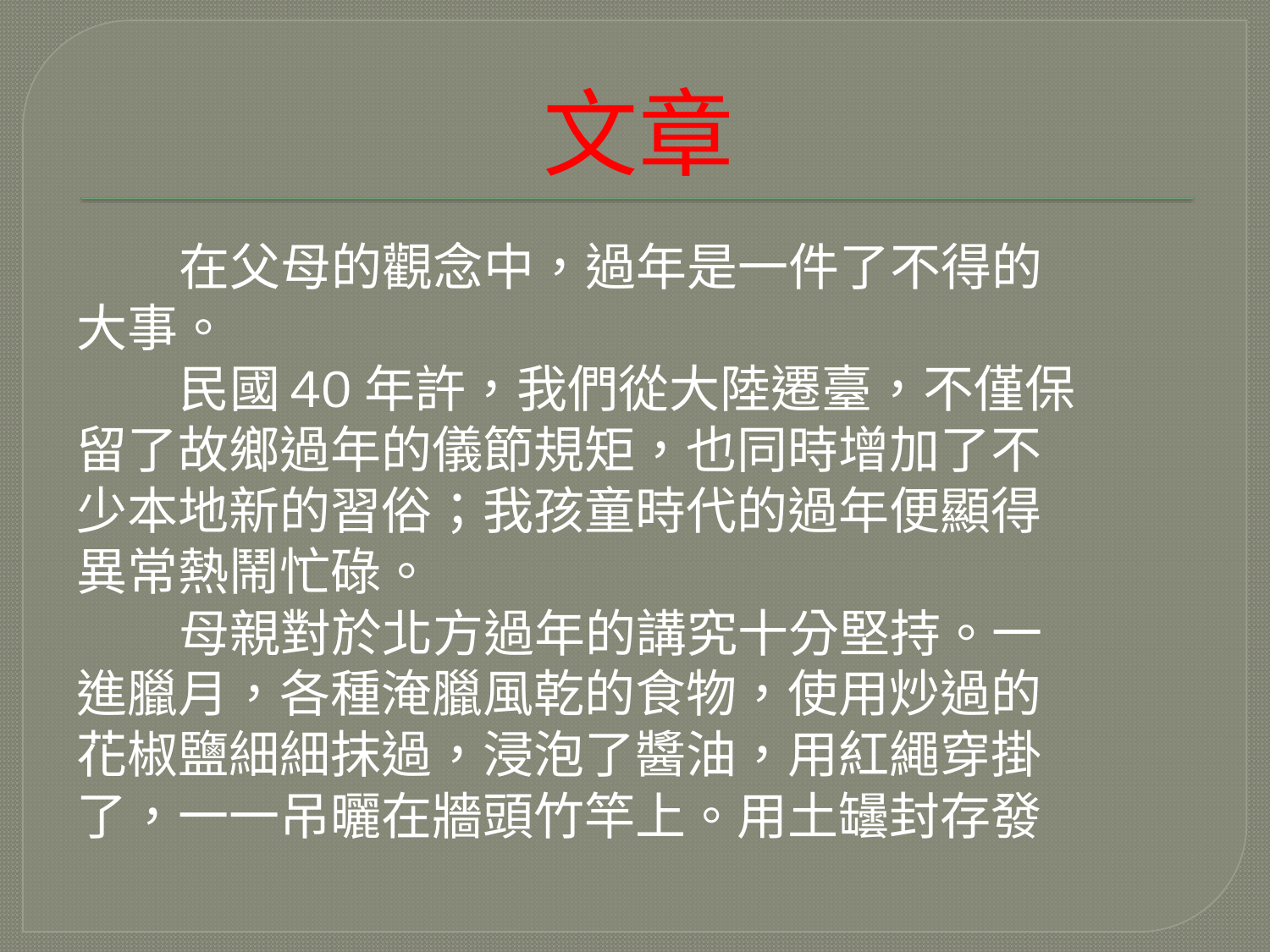

# 文章
        在父母的觀念中，過年是一件了不得的
大事。
        民國40年許，我們從大陸遷臺，不僅保
留了故鄉過年的儀節規矩，也同時增加了不
少本地新的習俗；我孩童時代的過年便顯得
異常熱鬧忙碌。
        母親對於北方過年的講究十分堅持。一
進臘月，各種淹臘風乾的食物，使用炒過的
花椒鹽細細抹過，浸泡了醬油，用紅繩穿掛
了，一一吊曬在牆頭竹竿上。用土罎封存發